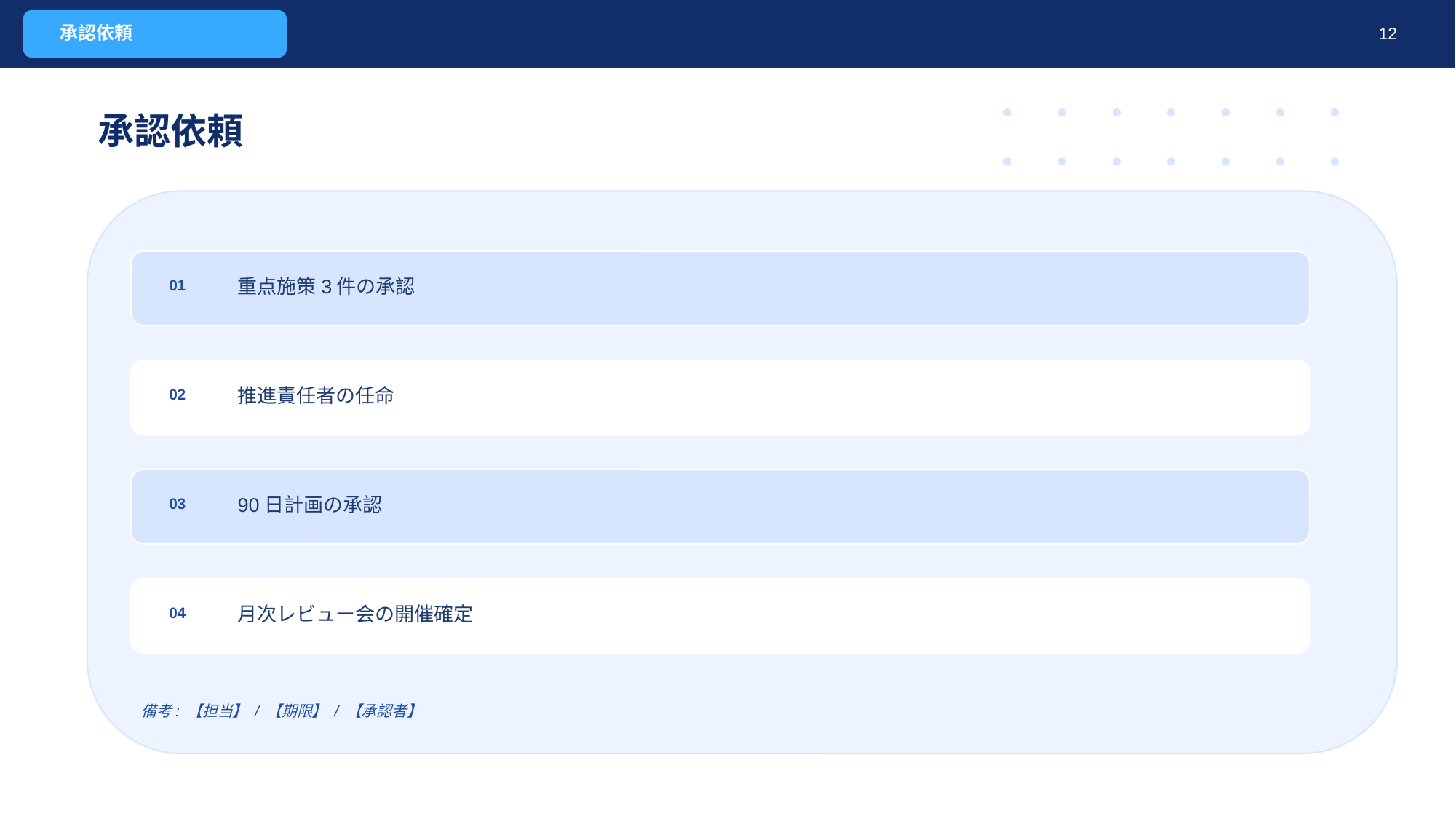

承認依頼
12
承認依頼

重点施策3件の承認
01

推進責任者の任命
02

90日計画の承認
03

月次レビュー会の開催確定
04
備考: 【担当】 / 【期限】 / 【承認者】